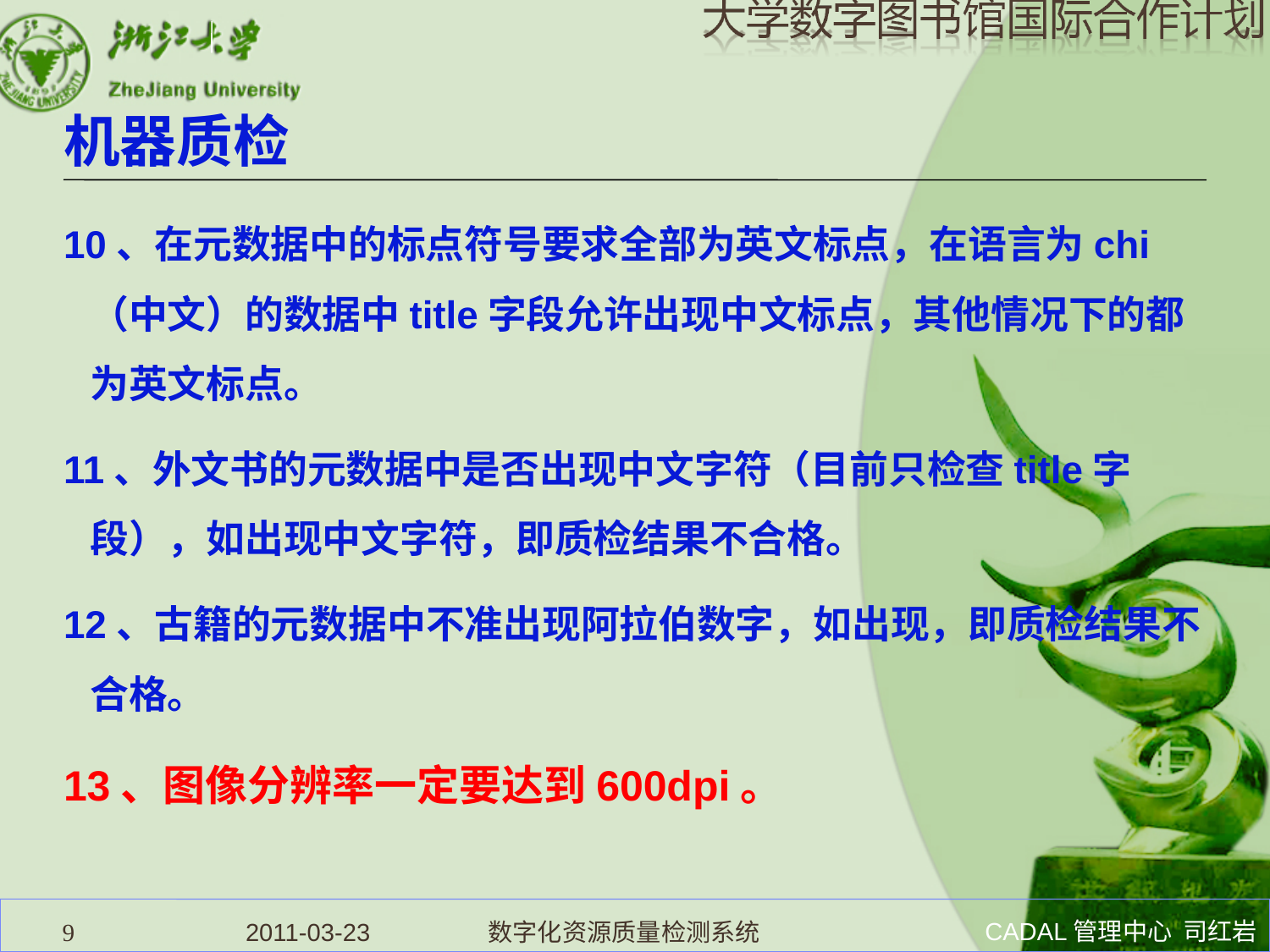

# 机器质检
10、在元数据中的标点符号要求全部为英文标点，在语言为chi（中文）的数据中title字段允许出现中文标点，其他情况下的都为英文标点。
11、外文书的元数据中是否出现中文字符（目前只检查title字段），如出现中文字符，即质检结果不合格。
12、古籍的元数据中不准出现阿拉伯数字，如出现，即质检结果不合格。
13、图像分辨率一定要达到600dpi。

9
2011-03-23                数字化资源质量检测系统